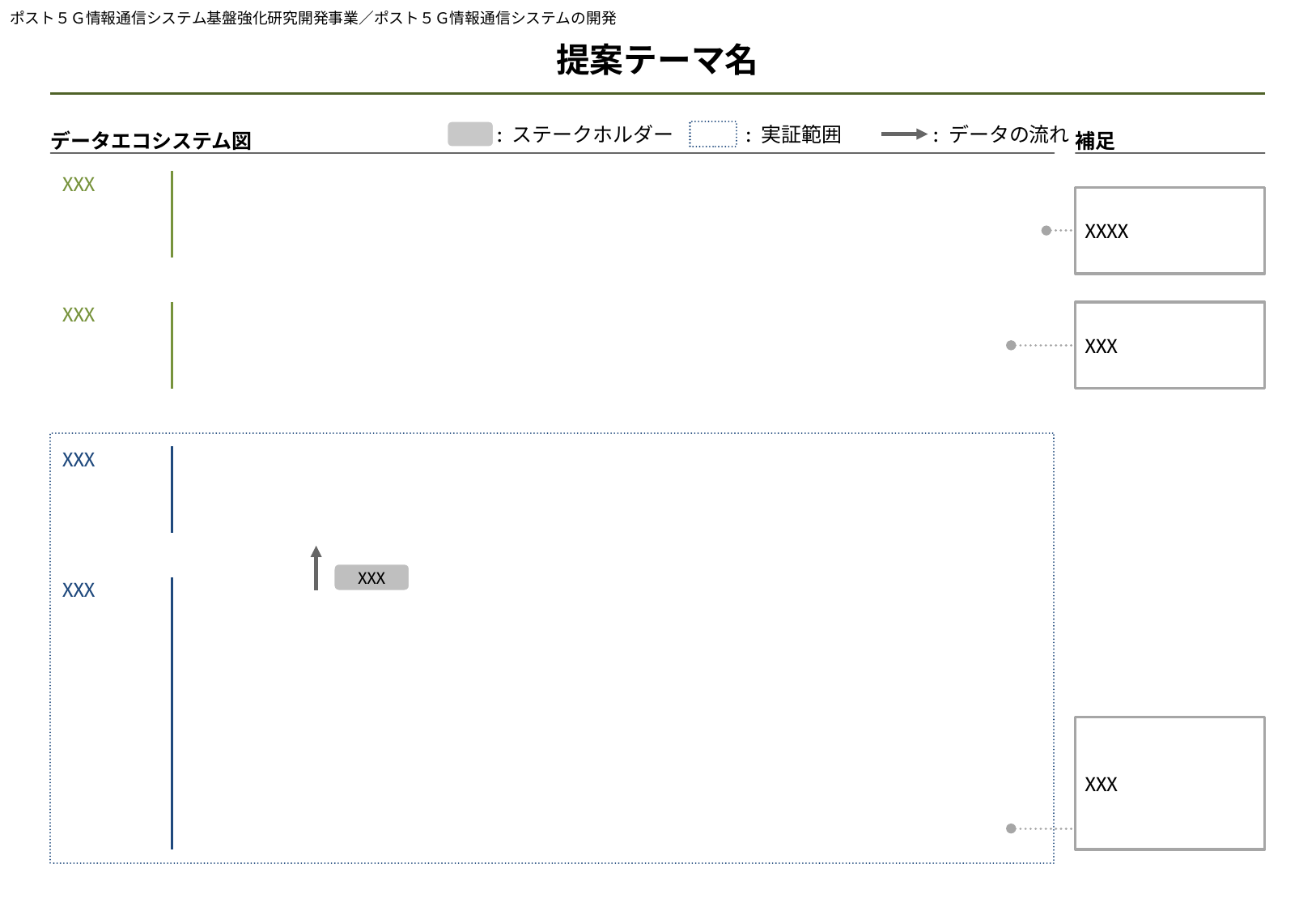

ポスト５Ｇ情報通信システム基盤強化研究開発事業／ポスト５Ｇ情報通信システムの開発
提案テーマ名
補足
データエコシステム図

: ステークホルダー

: 実証範囲
: データの流れ
XXX
XXXX
XXX
XXX

XXX
XXX
XXX
XXX